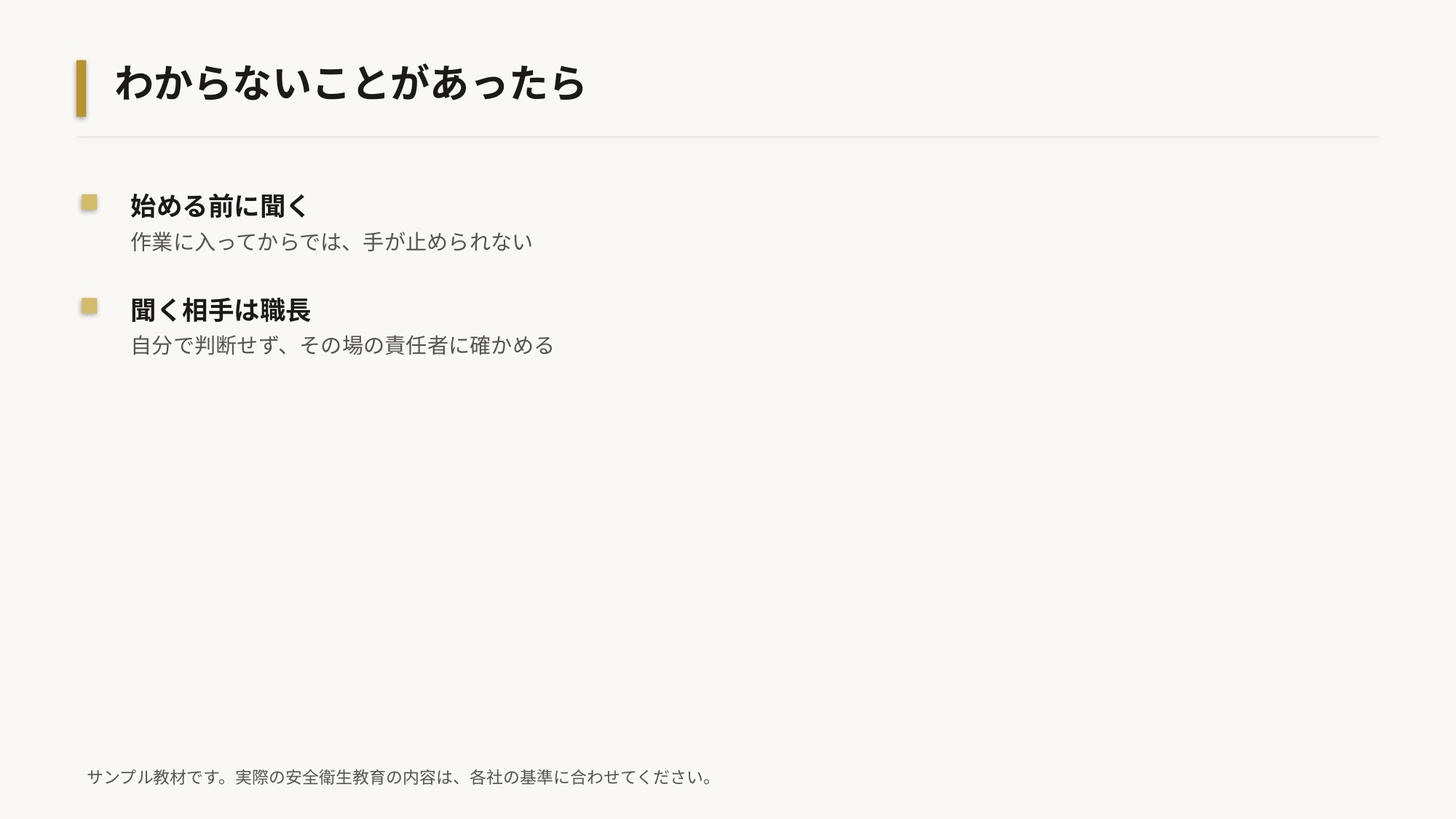

わからないことがあったら

始める前に聞く

作業に入ってからでは、手が止められない
聞く相手は職長

自分で判断せず、その場の責任者に確かめる
サンプル教材です。実際の安全衛生教育の内容は、各社の基準に合わせてください。